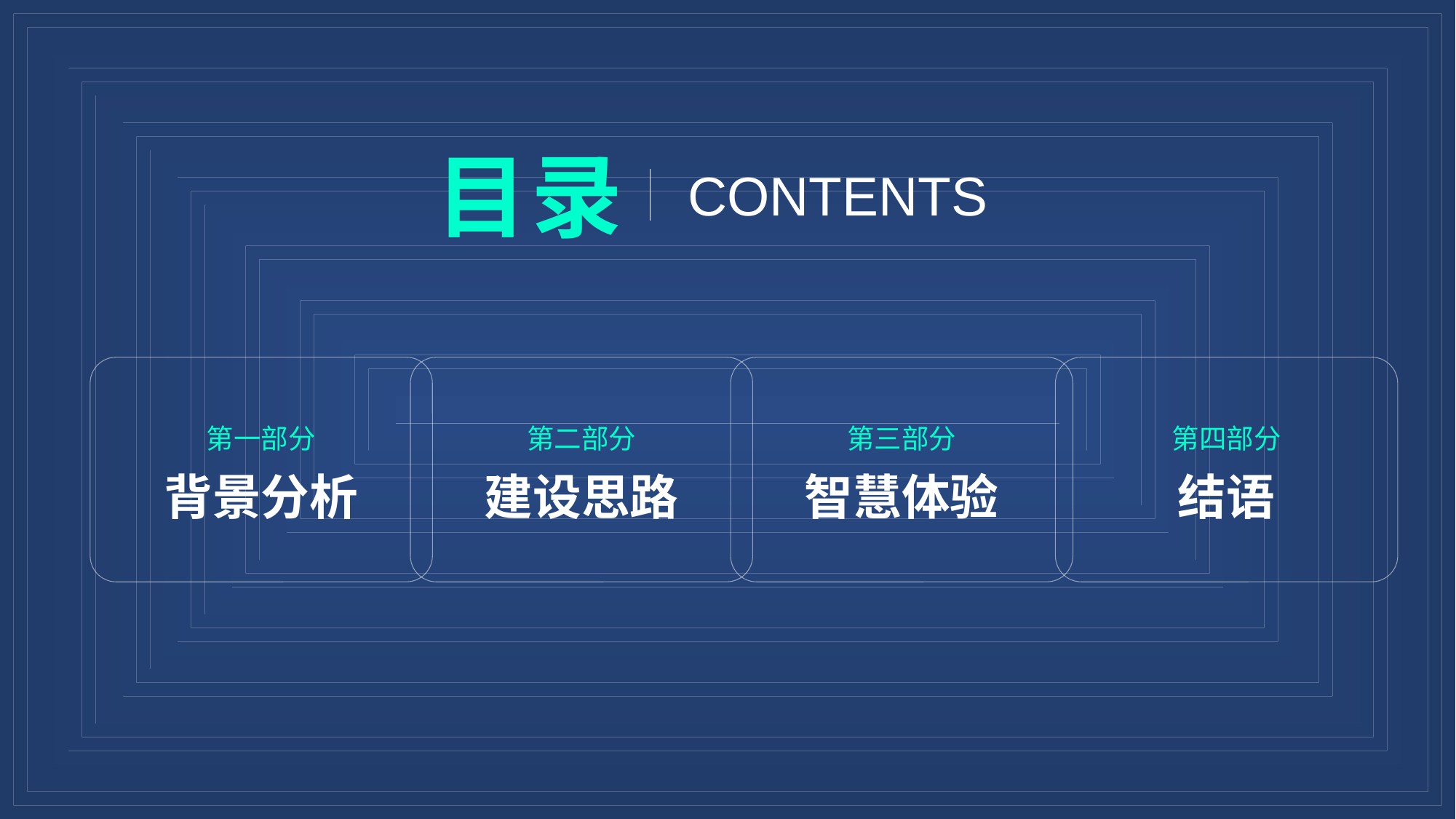

目录
CONTENTS

第二部分
建设思路

第一部分
背景分析

第三部分
智慧体验

第四部分
结语